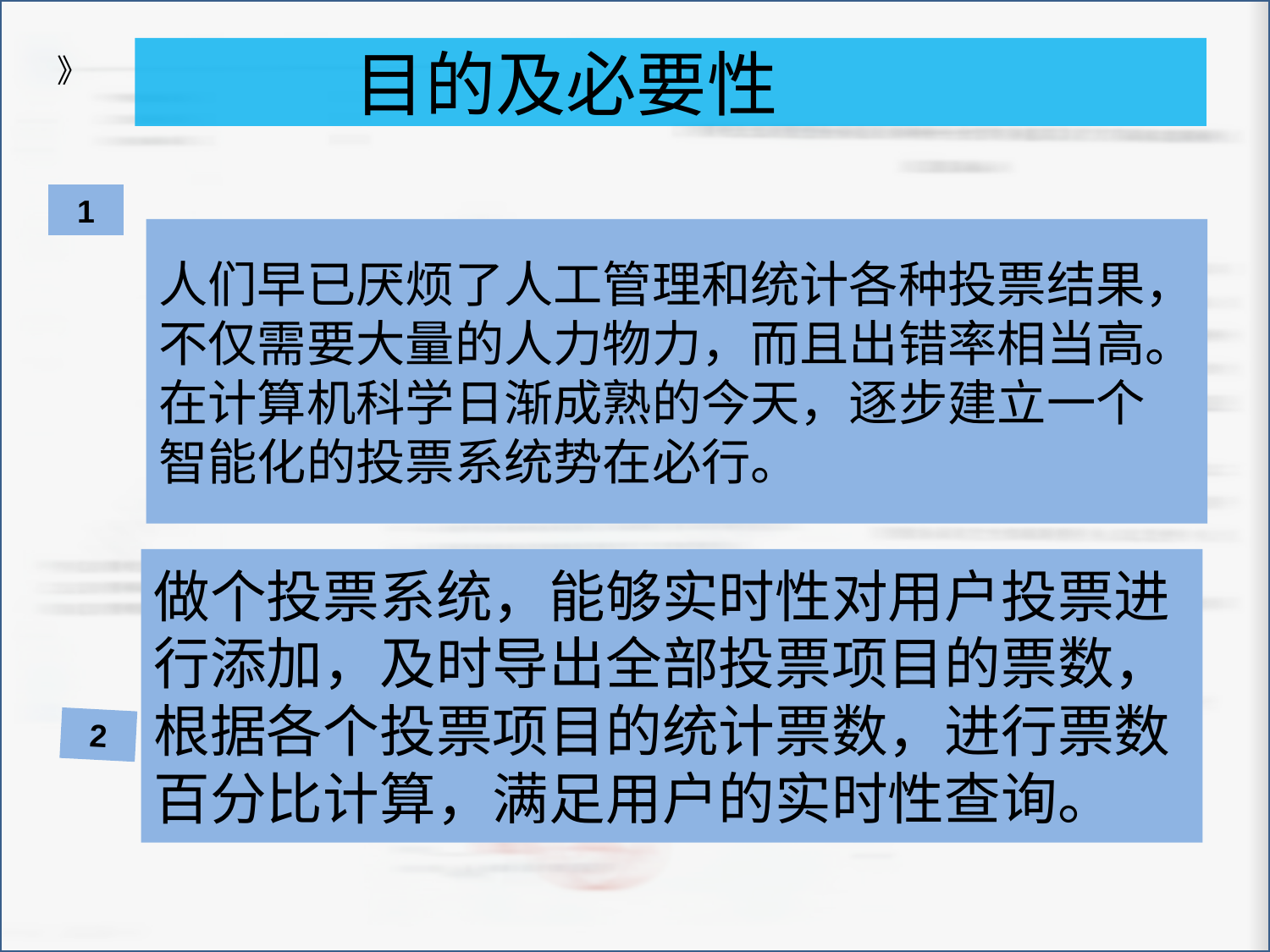

# 目的及必要性
》
1
人们早已厌烦了人工管理和统计各种投票结果，
不仅需要大量的人力物力，而且出错率相当高。
在计算机科学日渐成熟的今天，逐步建立一个
智能化的投票系统势在必行。
做个投票系统，能够实时性对用户投票进
行添加，及时导出全部投票项目的票数，
根据各个投票项目的统计票数，进行票数
百分比计算，满足用户的实时性查询。
2